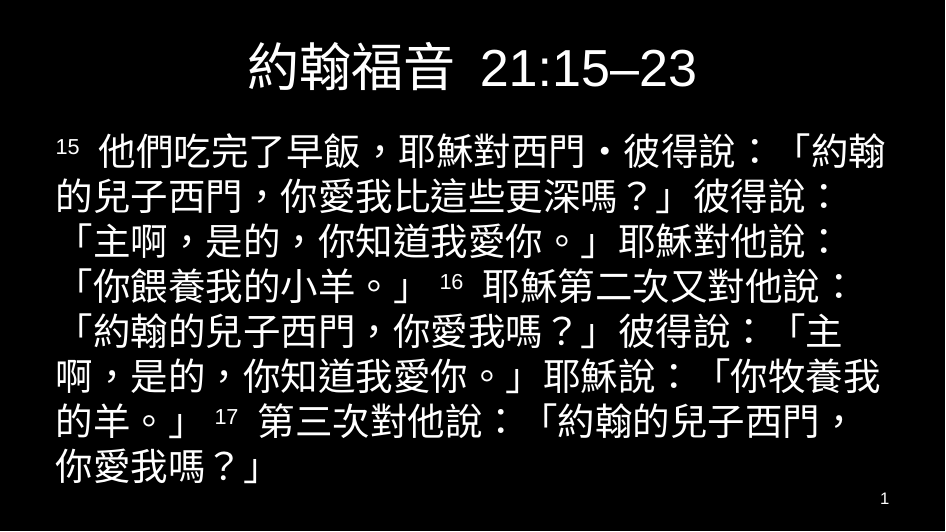

# 約翰福音 21:15–23
15 他們吃完了早飯，耶穌對西門•彼得說：「約翰的兒子西門，你愛我比這些更深嗎？」彼得說：「主啊，是的，你知道我愛你。」耶穌對他說：「你餵養我的小羊。」16 耶穌第二次又對他說：「約翰的兒子西門，你愛我嗎？」彼得說：「主啊，是的，你知道我愛你。」耶穌說：「你牧養我的羊。」17 第三次對他說：「約翰的兒子西門，你愛我嗎？」
1